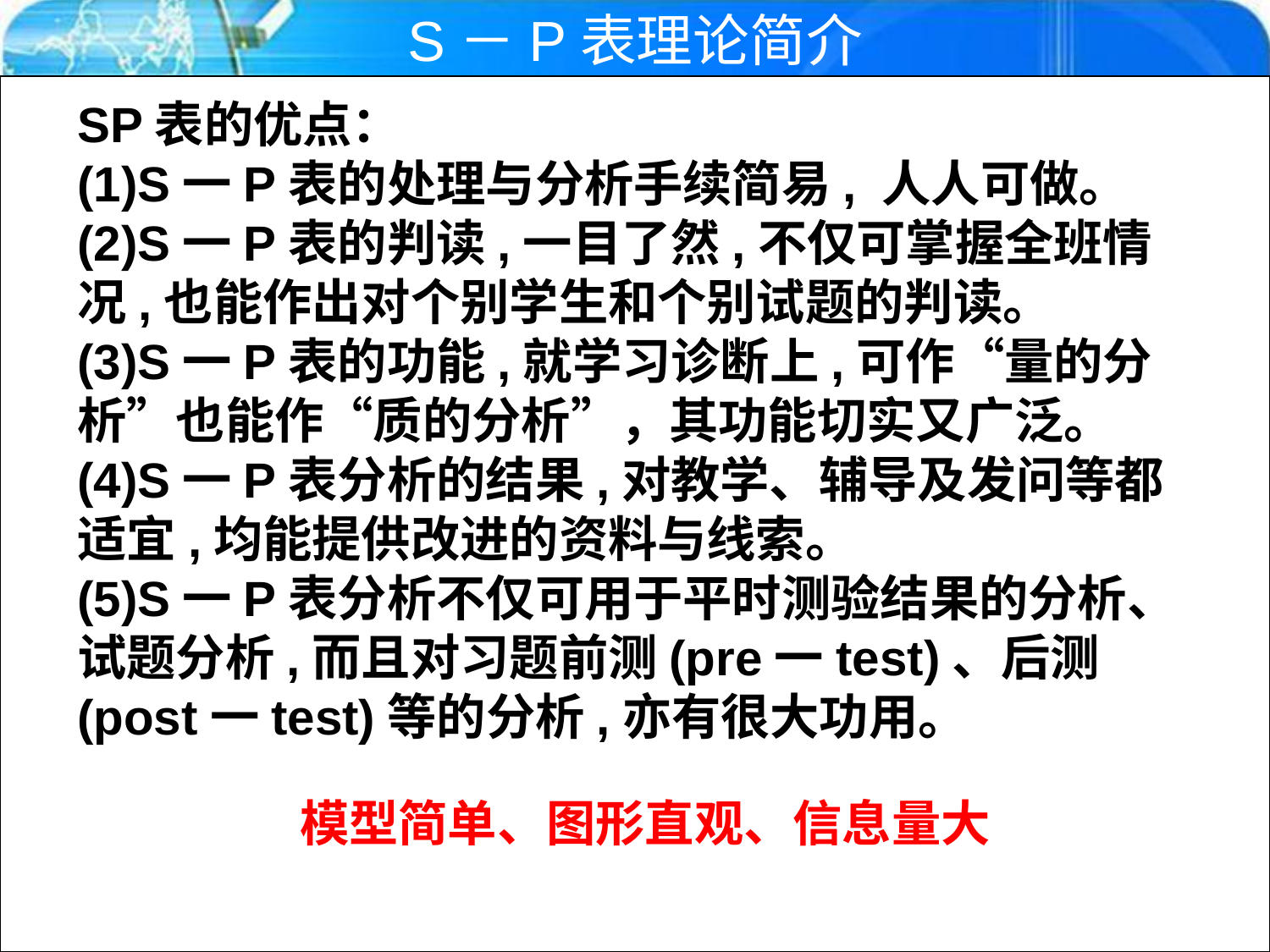

S－P表理论简介
SP表的优点：
(1)S一P表的处理与分析手续简易, 人人可做。
(2)S一P表的判读,一目了然,不仅可掌握全班情况,也能作出对个别学生和个别试题的判读。
(3)S一P表的功能,就学习诊断上,可作“量的分析”也能作“质的分析”，其功能切实又广泛。
(4)S一P表分析的结果,对教学、辅导及发问等都适宜,均能提供改进的资料与线索。
(5)S一P表分析不仅可用于平时测验结果的分析、试题分析,而且对习题前测(pre一test)、后测(post一test)等的分析,亦有很大功用。
模型简单、图形直观、信息量大